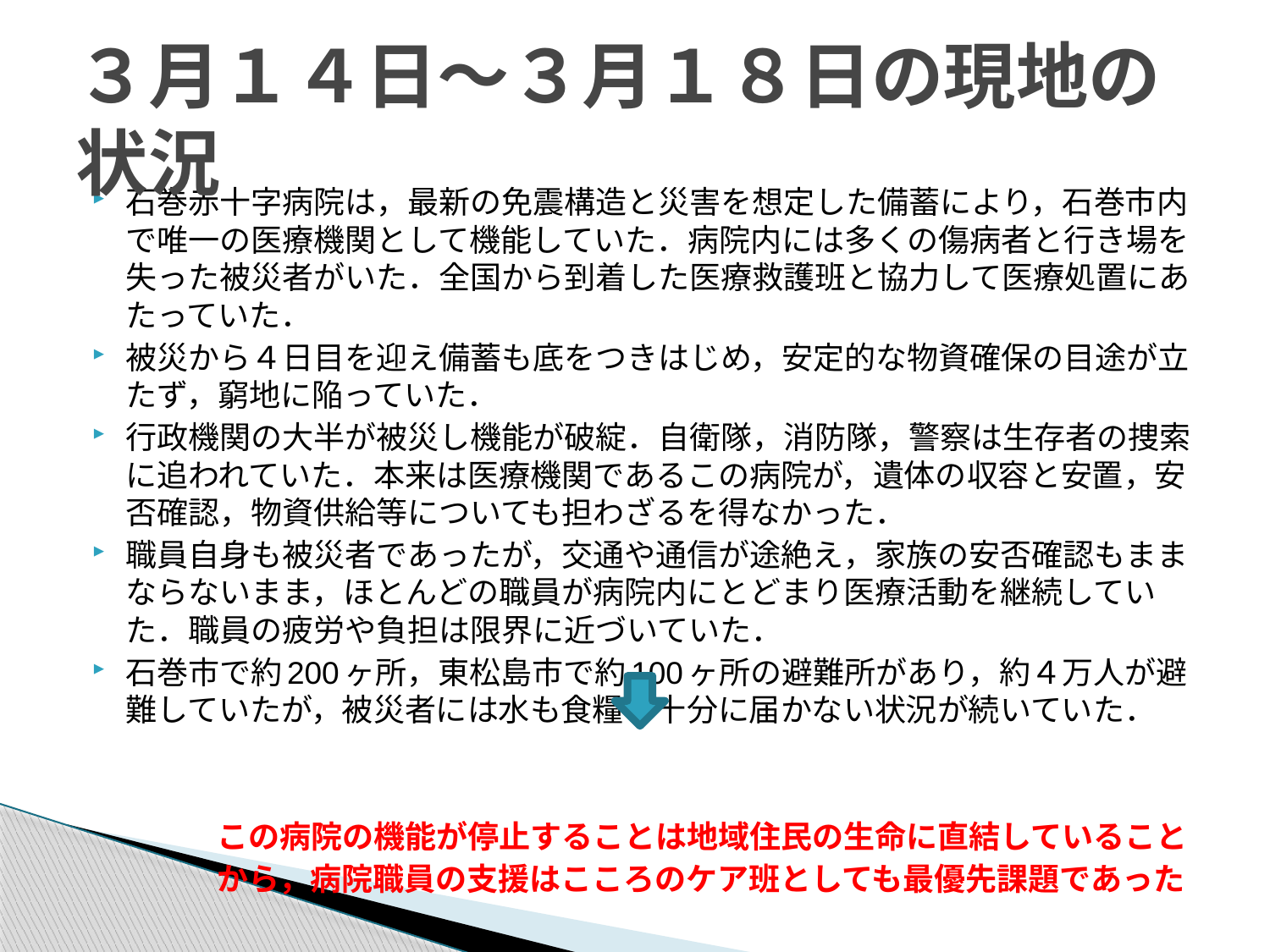

# ３月１４日～３月１８日の現地の状況
石巻赤十字病院は，最新の免震構造と災害を想定した備蓄により，石巻市内で唯一の医療機関として機能していた．病院内には多くの傷病者と行き場を失った被災者がいた．全国から到着した医療救護班と協力して医療処置にあたっていた．
被災から４日目を迎え備蓄も底をつきはじめ，安定的な物資確保の目途が立たず，窮地に陥っていた．
行政機関の大半が被災し機能が破綻．自衛隊，消防隊，警察は生存者の捜索に追われていた．本来は医療機関であるこの病院が，遺体の収容と安置，安否確認，物資供給等についても担わざるを得なかった．
職員自身も被災者であったが，交通や通信が途絶え，家族の安否確認もままならないまま，ほとんどの職員が病院内にとどまり医療活動を継続していた．職員の疲労や負担は限界に近づいていた．
石巻市で約200ヶ所，東松島市で約100ヶ所の避難所があり，約４万人が避難していたが，被災者には水も食糧も十分に届かない状況が続いていた．

　　　　この病院の機能が停止することは地域住民の生命に直結していること
　　　　から，病院職員の支援はこころのケア班としても最優先課題であった